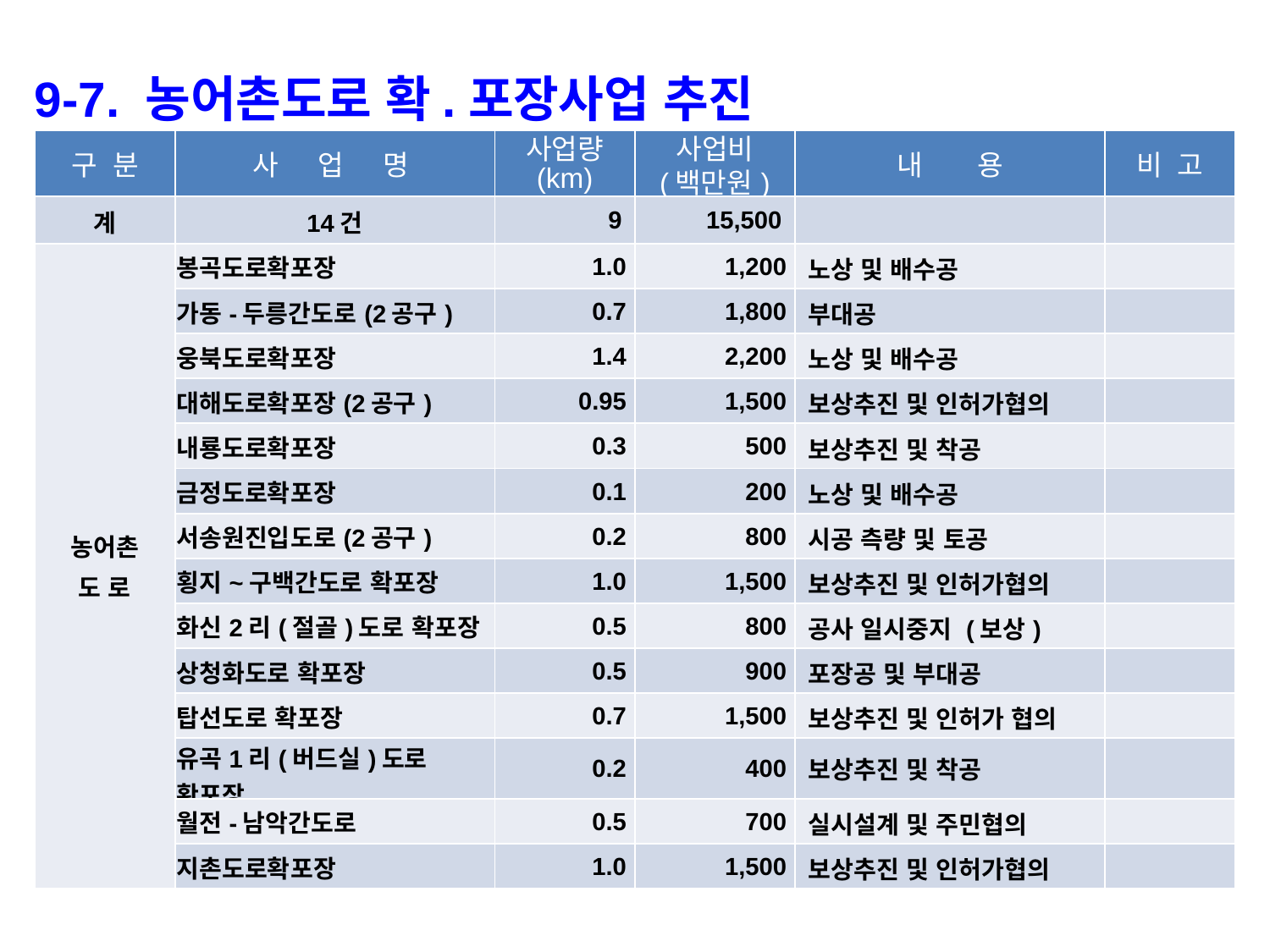

9-7. 농어촌도로 확.포장사업 추진

| 구 분 | 사 업 명 | 사업량 (km) | 사업비 (백만원) | 내 용 | 비 고 |
| --- | --- | --- | --- | --- | --- |
| 계 | 14건 | 9 | 15,500 |  |  |
| 농어촌 도 로 | 봉곡도로확포장 | 1.0 | 1,200 | 노상 및 배수공 |  |
|  | 가동-두릉간도로(2공구) | 0.7 | 1,800 | 부대공 |  |
|  | 웅북도로확포장 | 1.4 | 2,200 | 노상 및 배수공 |  |
|  | 대해도로확포장(2공구) | 0.95 | 1,500 | 보상추진 및 인허가협의 |  |
|  | 내룡도로확포장 | 0.3 | 500 | 보상추진 및 착공 |  |
|  | 금정도로확포장 | 0.1 | 200 | 노상 및 배수공 |  |
|  | 서송원진입도로(2공구) | 0.2 | 800 | 시공 측량 및 토공 |  |
|  | 횡지~구백간도로 확포장 | 1.0 | 1,500 | 보상추진 및 인허가협의 |  |
|  | 화신2리(절골)도로 확포장 | 0.5 | 800 | 공사 일시중지 (보상) |  |
|  | 상청화도로 확포장 | 0.5 | 900 | 포장공 및 부대공 |  |
|  | 탑선도로 확포장 | 0.7 | 1,500 | 보상추진 및 인허가 협의 |  |
|  | 유곡1리(버드실)도로 확포장 | 0.2 | 400 | 보상추진 및 착공 |  |
|  | 월전-남악간도로 | 0.5 | 700 | 실시설계 및 주민협의 |  |
|  | 지촌도로확포장 | 1.0 | 1,500 | 보상추진 및 인허가협의 |  |